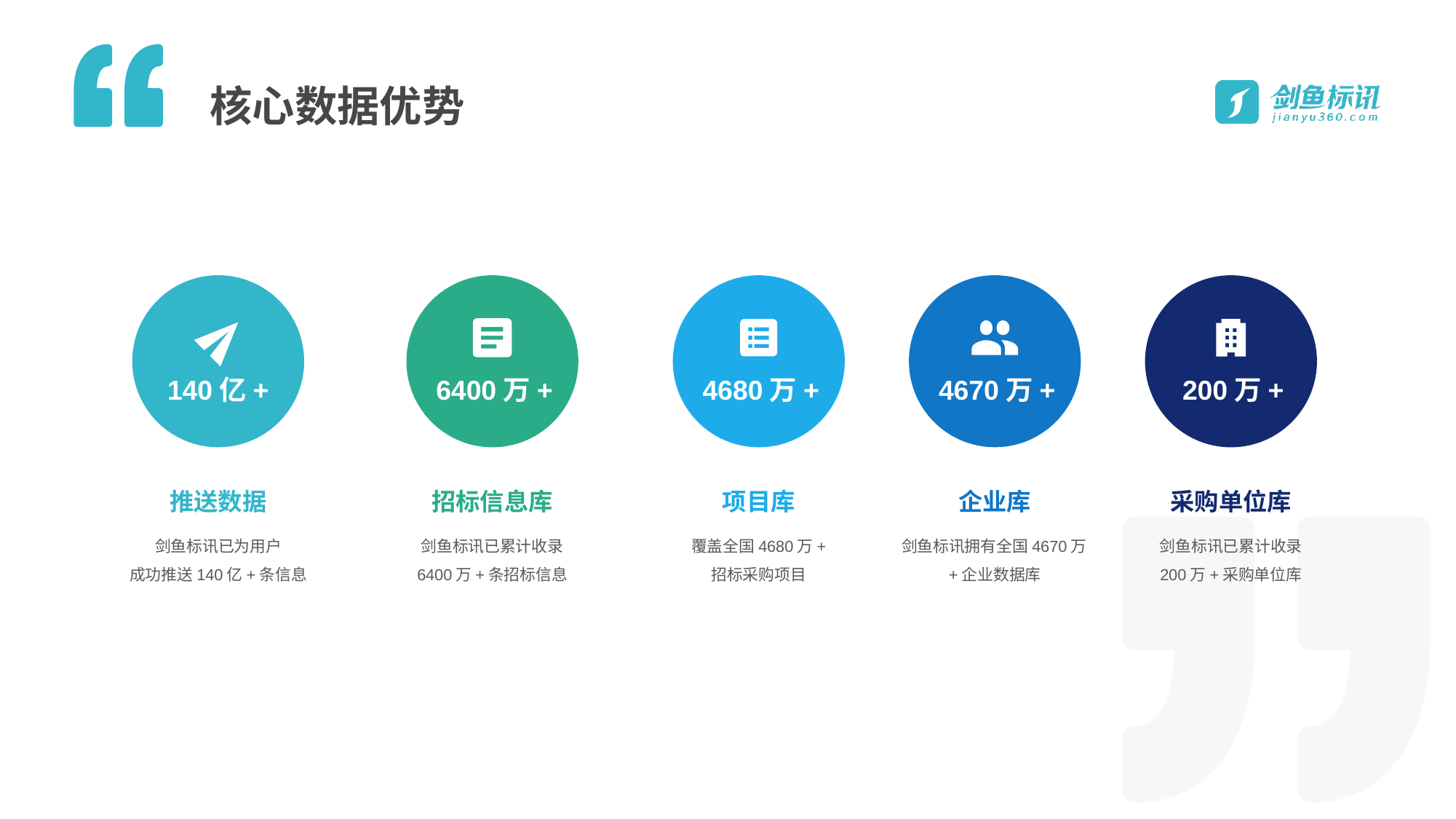

核心数据优势

140亿+
推送数据
剑鱼标讯已为用户
成功推送140亿+条信息

6400万+
招标信息库
剑鱼标讯已累计收录
6400万+条招标信息

4680万+
项目库
覆盖全国4680万+
招标采购项目

4670万+
企业库
剑鱼标讯拥有全国4670万+企业数据库

200万+
采购单位库
剑鱼标讯已累计收录
200万+采购单位库